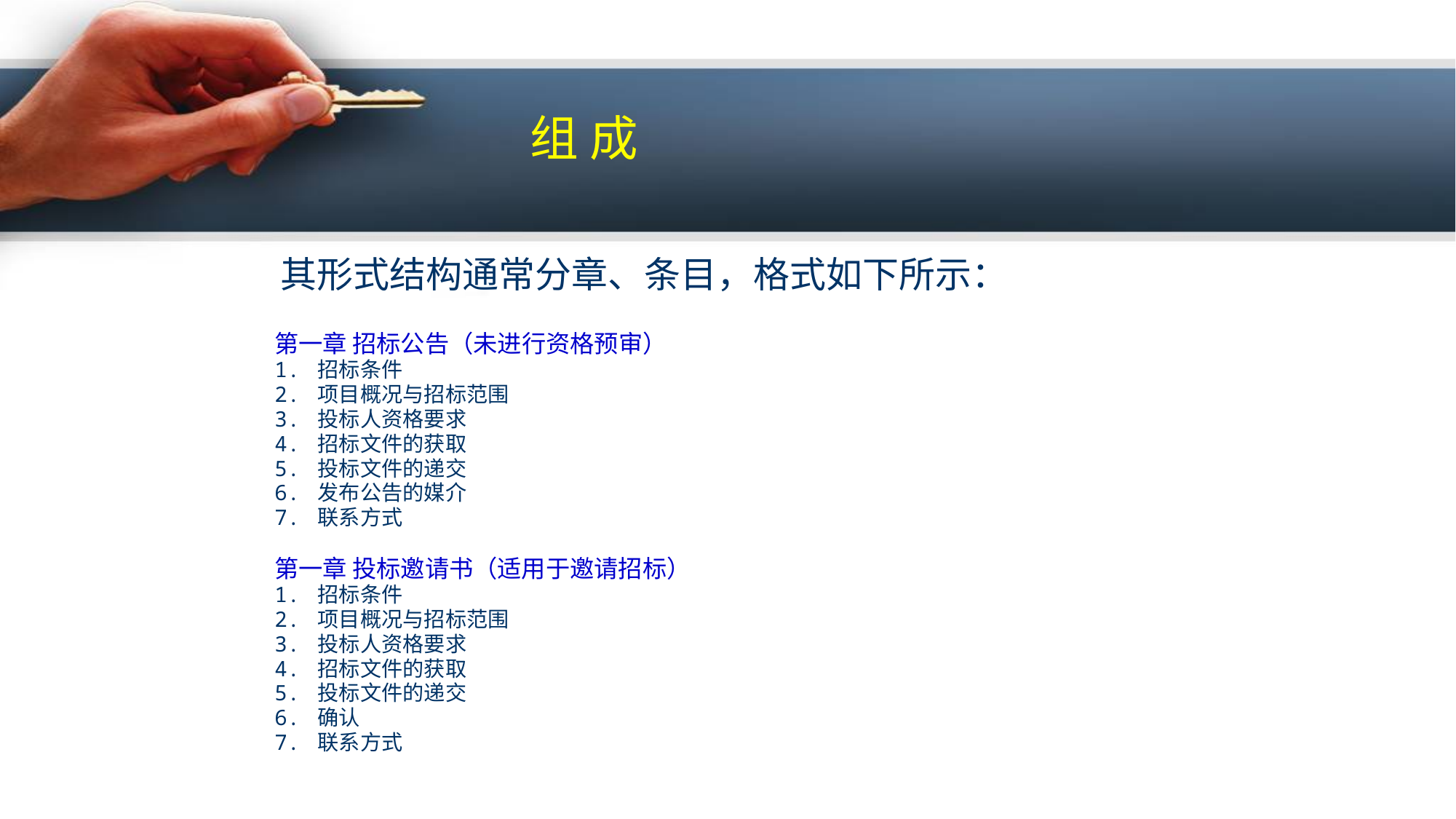

组 成
其形式结构通常分章、条目，格式如下所示：

第一章 招标公告（未进行资格预审）
1. 招标条件
2. 项目概况与招标范围
3. 投标人资格要求
4. 招标文件的获取
5. 投标文件的递交
6. 发布公告的媒介
7. 联系方式

第一章 投标邀请书（适用于邀请招标）
1. 招标条件
2. 项目概况与招标范围
3. 投标人资格要求
4. 招标文件的获取
5. 投标文件的递交
6. 确认
7. 联系方式